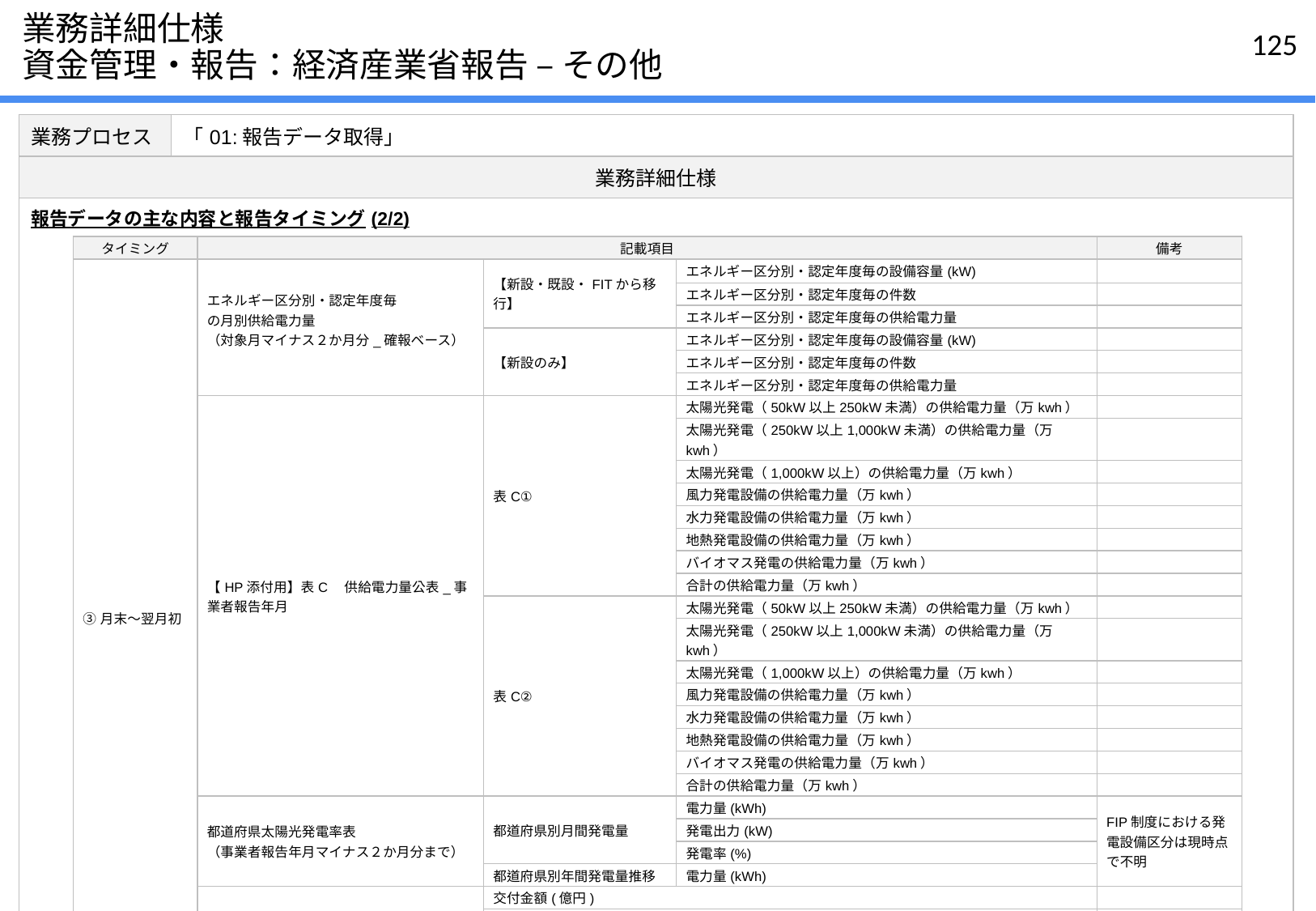

# 業務詳細仕様 資金管理・報告：経済産業省報告 – その他
| 業務プロセス | 「01:報告データ取得」 |
| --- | --- |
| 業務詳細仕様 |  |
| 報告データの主な内容と報告タイミング(2/2) |  |
| タイミング | 記載項目 |  |  | 備考 |
| --- | --- | --- | --- | --- |
| ③月末～翌月初 | エネルギー区分別・認定年度毎 の月別供給電力量 （対象月マイナス２か月分\_確報ベース） | 【新設・既設・FITから移行】 | エネルギー区分別・認定年度毎の設備容量(kW) |  |
|  |  |  | エネルギー区分別・認定年度毎の件数 |  |
|  |  |  | エネルギー区分別・認定年度毎の供給電力量 |  |
|  |  | 【新設のみ】 | エネルギー区分別・認定年度毎の設備容量(kW) |  |
|  |  |  | エネルギー区分別・認定年度毎の件数 |  |
|  |  |  | エネルギー区分別・認定年度毎の供給電力量 |  |
|  | 【HP添付用】表C　供給電力量公表\_事業者報告年月 | 表C① | 太陽光発電（50kW以上250kW未満）の供給電力量（万kwh） |  |
|  |  |  | 太陽光発電（250kW以上1,000kW未満）の供給電力量（万kwh） |  |
|  |  |  | 太陽光発電（1,000kW以上）の供給電力量（万kwh） |  |
|  |  |  | 風力発電設備の供給電力量（万kwh） |  |
|  |  |  | 水力発電設備の供給電力量（万kwh） |  |
|  |  |  | 地熱発電設備の供給電力量（万kwh） |  |
|  |  |  | バイオマス発電の供給電力量（万kwh） |  |
|  |  |  | 合計の供給電力量（万kwh） |  |
|  |  | 表C② | 太陽光発電（50kW以上250kW未満）の供給電力量（万kwh） |  |
|  |  |  | 太陽光発電（250kW以上1,000kW未満）の供給電力量（万kwh） |  |
|  |  |  | 太陽光発電（1,000kW以上）の供給電力量（万kwh） |  |
|  |  |  | 風力発電設備の供給電力量（万kwh） |  |
|  |  |  | 水力発電設備の供給電力量（万kwh） |  |
|  |  |  | 地熱発電設備の供給電力量（万kwh） |  |
|  |  |  | バイオマス発電の供給電力量（万kwh） |  |
|  |  |  | 合計の供給電力量（万kwh） |  |
|  | 都道府県太陽光発電率表 （事業者報告年月マイナス２か月分まで） | 都道府県別月間発電量 | 電力量(kWh) | FIP制度における発電設備区分は現時点で不明 |
|  |  |  | 発電出力(kW) |  |
|  |  |  | 発電率(%) |  |
|  |  | 都道府県別年間発電量推移 | 電力量(kWh) |  |
|  | 階段データ （事業者報告年月マイナス２か月分まで） | 交付金額(億円) |  |  |
|  |  | 供給電力量(億kWh) |  |  |
|  |  | 設備容量(万kW) |  |  |
|  |  | 発電率(％) |  |  |